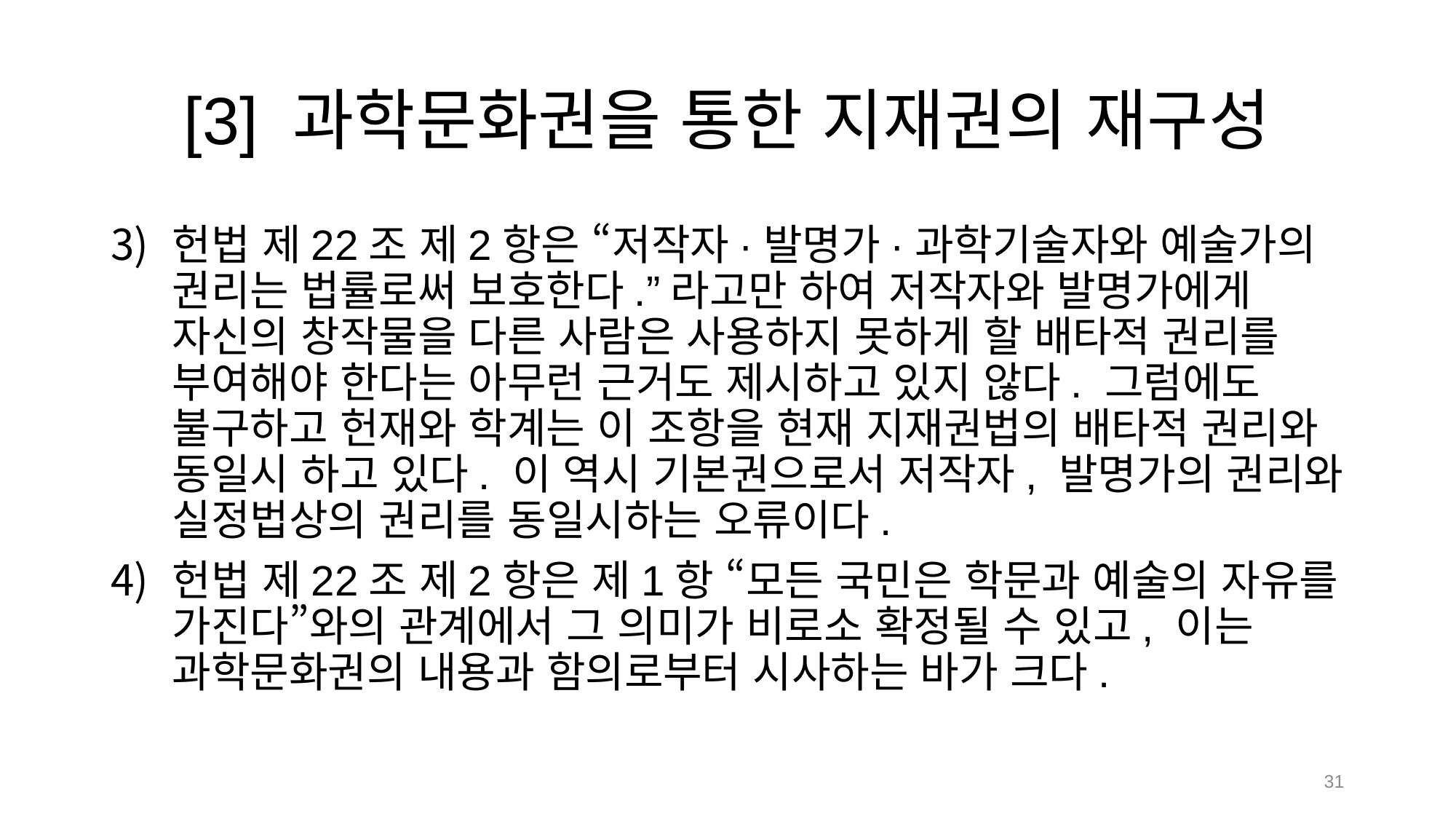

# [3] 과학문화권을 통한 지재권의 재구성
헌법 제22조 제2항은 “저작자·발명가·과학기술자와 예술가의 권리는 법률로써 보호한다.”라고만 하여 저작자와 발명가에게 자신의 창작물을 다른 사람은 사용하지 못하게 할 배타적 권리를 부여해야 한다는 아무런 근거도 제시하고 있지 않다. 그럼에도 불구하고 헌재와 학계는 이 조항을 현재 지재권법의 배타적 권리와 동일시 하고 있다. 이 역시 기본권으로서 저작자, 발명가의 권리와 실정법상의 권리를 동일시하는 오류이다.
헌법 제22조 제2항은 제1항 “모든 국민은 학문과 예술의 자유를 가진다”와의 관계에서 그 의미가 비로소 확정될 수 있고, 이는 과학문화권의 내용과 함의로부터 시사하는 바가 크다.

31